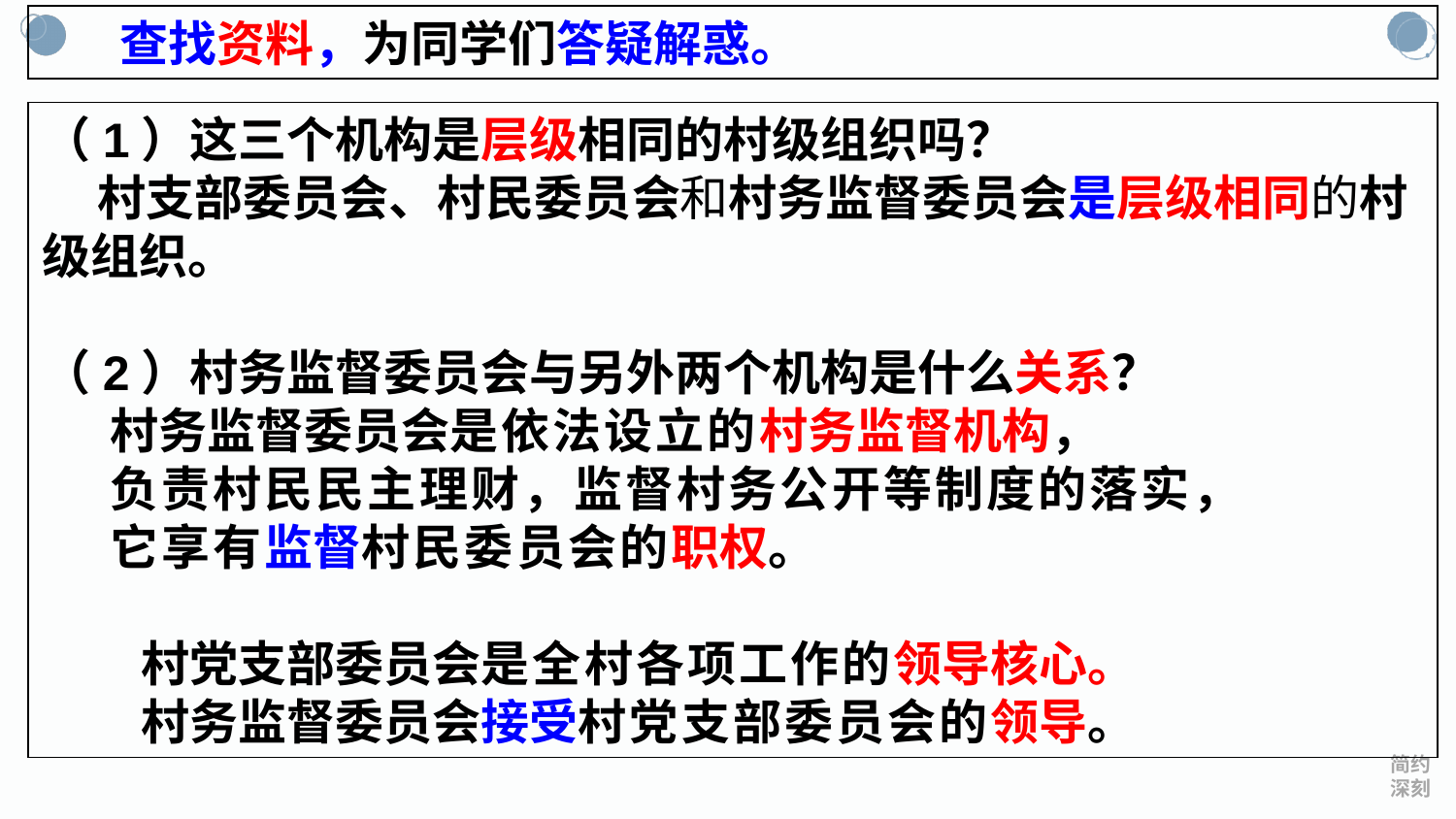

查找资料，为同学们答疑解惑。
（1）这三个机构是层级相同的村级组织吗？
    村支部委员会、村民委员会和村务监督委员会是层级相同的村级组织。

（2）村务监督委员会与另外两个机构是什么关系？
    村务监督委员会是依法设立的村务监督机构，
    负责村民民主理财，监督村务公开等制度的落实，
    它享有监督村民委员会的职权。

        村党支部委员会是全村各项工作的领导核心。
        村务监督委员会接受村党支部委员会的领导。